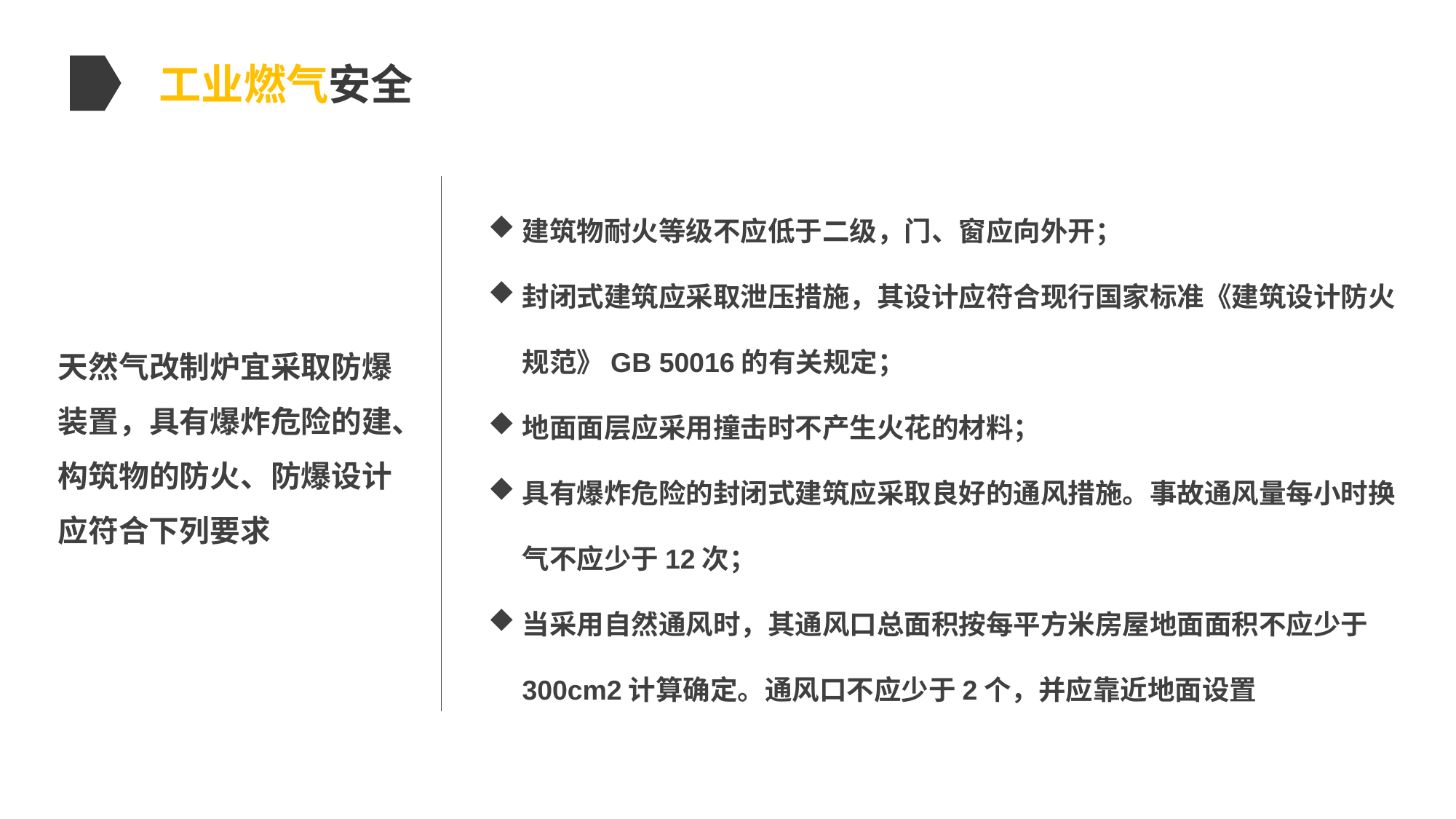

工业燃气安全

建筑物耐火等级不应低于二级，门、窗应向外开；
封闭式建筑应采取泄压措施，其设计应符合现行国家标准《建筑设计防火规范》GB 50016的有关规定；
地面面层应采用撞击时不产生火花的材料；
具有爆炸危险的封闭式建筑应采取良好的通风措施。事故通风量每小时换气不应少于12次；
当采用自然通风时，其通风口总面积按每平方米房屋地面面积不应少于300cm2计算确定。通风口不应少于2个，并应靠近地面设置
天然气改制炉宜采取防爆装置，具有爆炸危险的建、构筑物的防火、防爆设计应符合下列要求